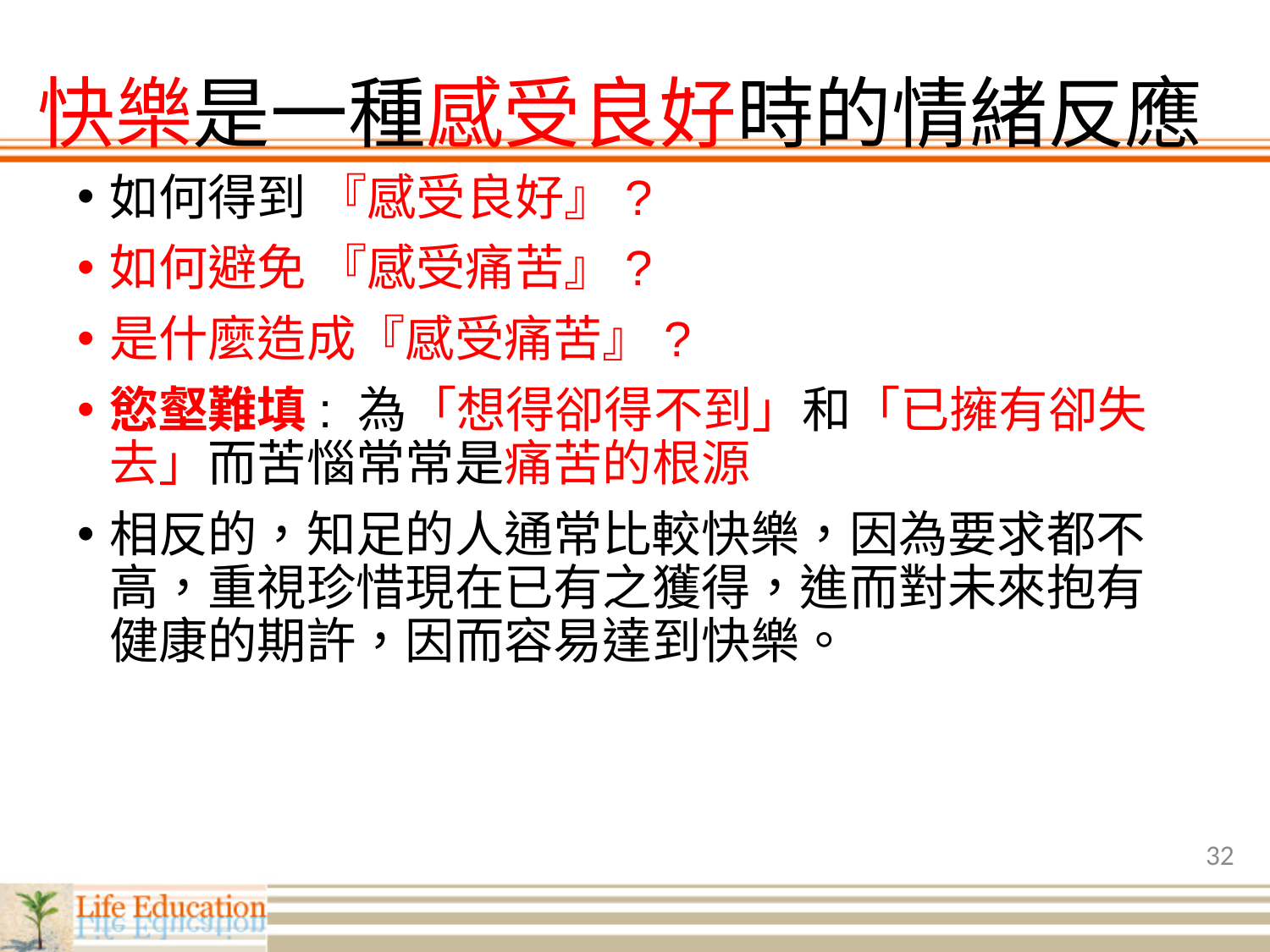

# 快樂是一種感受良好時的情緒反應
如何得到 『感受良好』?
如何避免 『感受痛苦』?
是什麼造成『感受痛苦』?
慾壑難填: 為「想得卻得不到」和「已擁有卻失去」而苦惱常常是痛苦的根源
相反的，知足的人通常比較快樂，因為要求都不高，重視珍惜現在已有之獲得，進而對未來抱有健康的期許，因而容易達到快樂。
32